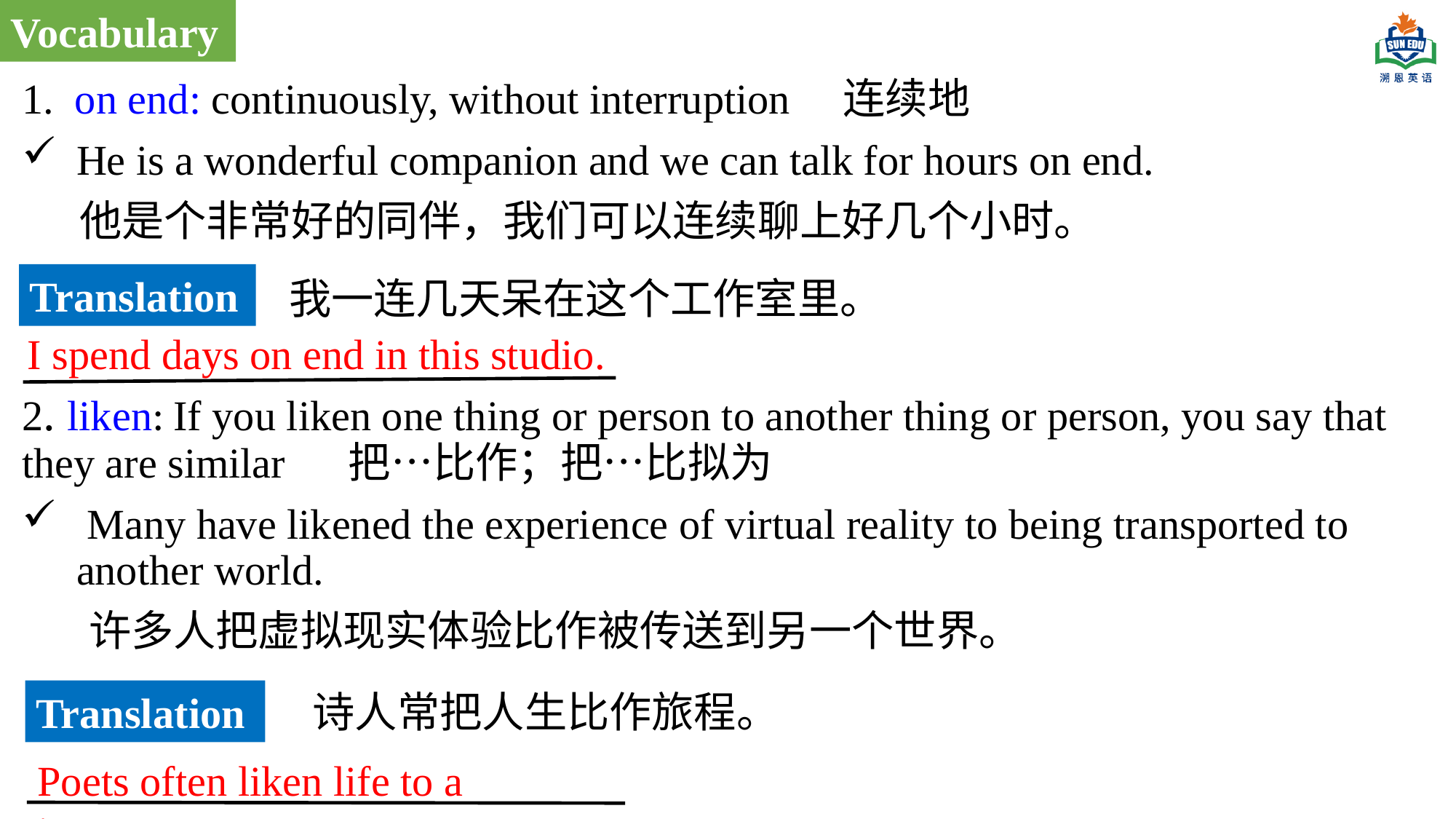

Vocabulary
1.  on end: continuously, without interruption    连续地
He is a wonderful companion and we can talk for hours on end.
     他是个非常好的同伴，我们可以连续聊上好几个小时。

2. liken: If you liken one thing or person to another thing or person, you say that they are similar     把…比作；把…比拟为
 Many have likened the experience of virtual reality to being transported to another world.
      许多人把虚拟现实体验比作被传送到另一个世界。
Translation
我一连几天呆在这个工作室里。
I spend days on end in this studio.
诗人常把人生比作旅程。
Translation
Poets often liken life to a journey.